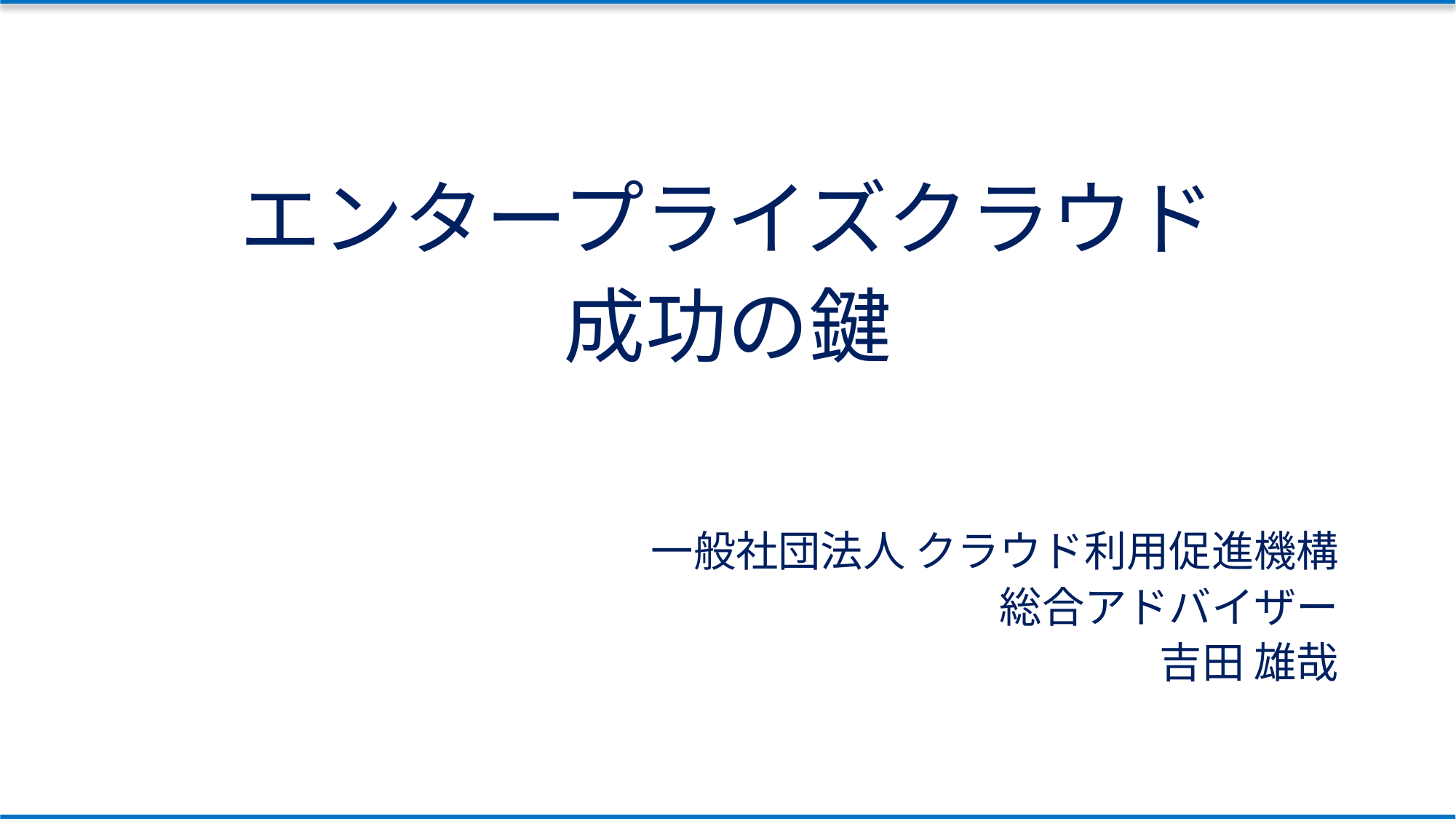

# エンタープライズクラウド 成功の鍵
一般社団法人 クラウド利用促進機構
総合アドバイザー
吉田 雄哉